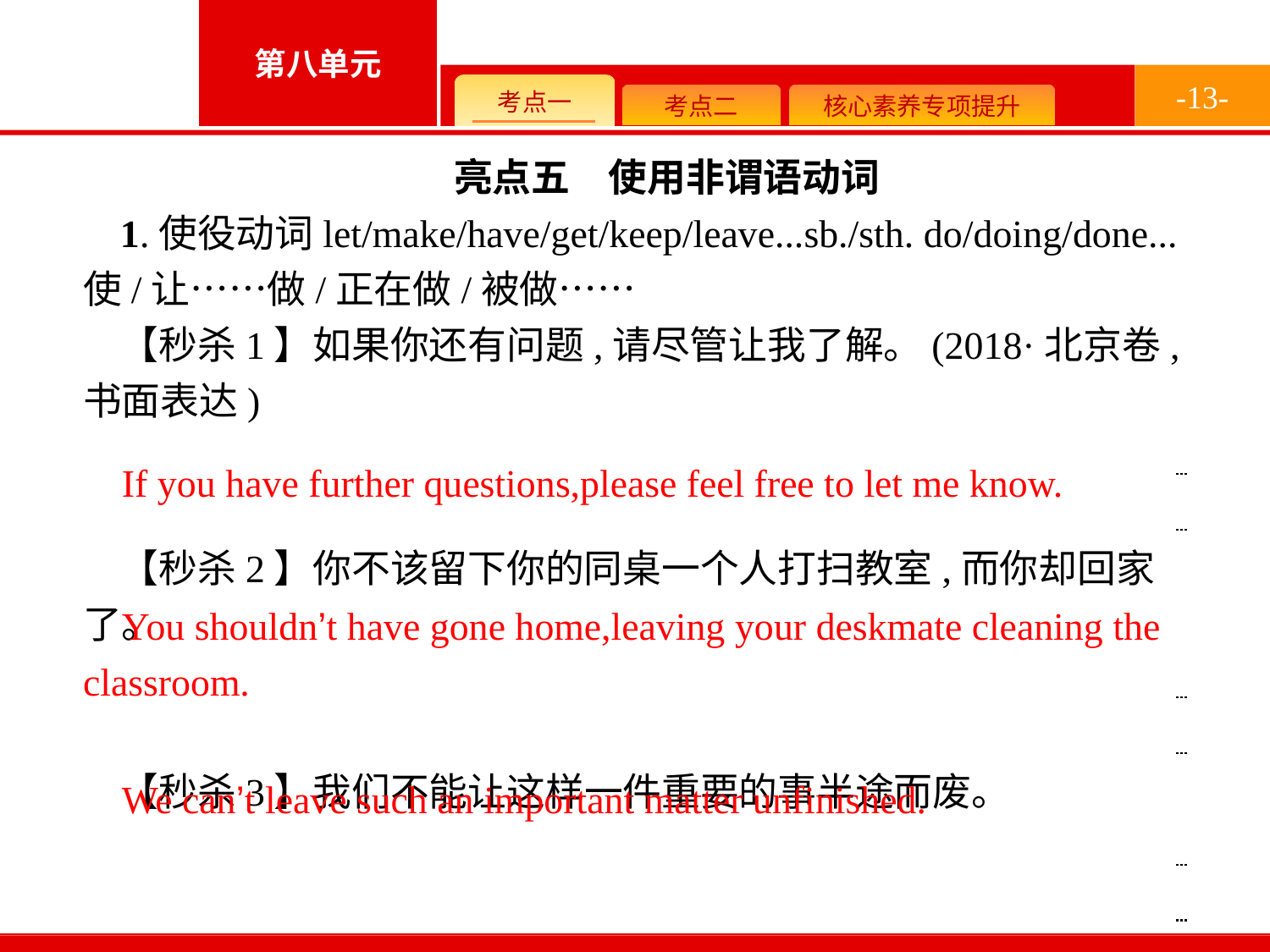

-13-
亮点五　使用非谓语动词
1.使役动词let/make/have/get/keep/leave...sb./sth. do/doing/done...使/让……做/正在做/被做……
【秒杀1】如果你还有问题,请尽管让我了解。(2018·北京卷,书面表达)

【秒杀2】你不该留下你的同桌一个人打扫教室,而你却回家了。

【秒杀3】我们不能让这样一件重要的事半途而废。

If you have further questions,please feel free to let me know.
You shouldn’t have gone home,leaving your deskmate cleaning the classroom.
We can’t leave such an important matter unfinished.